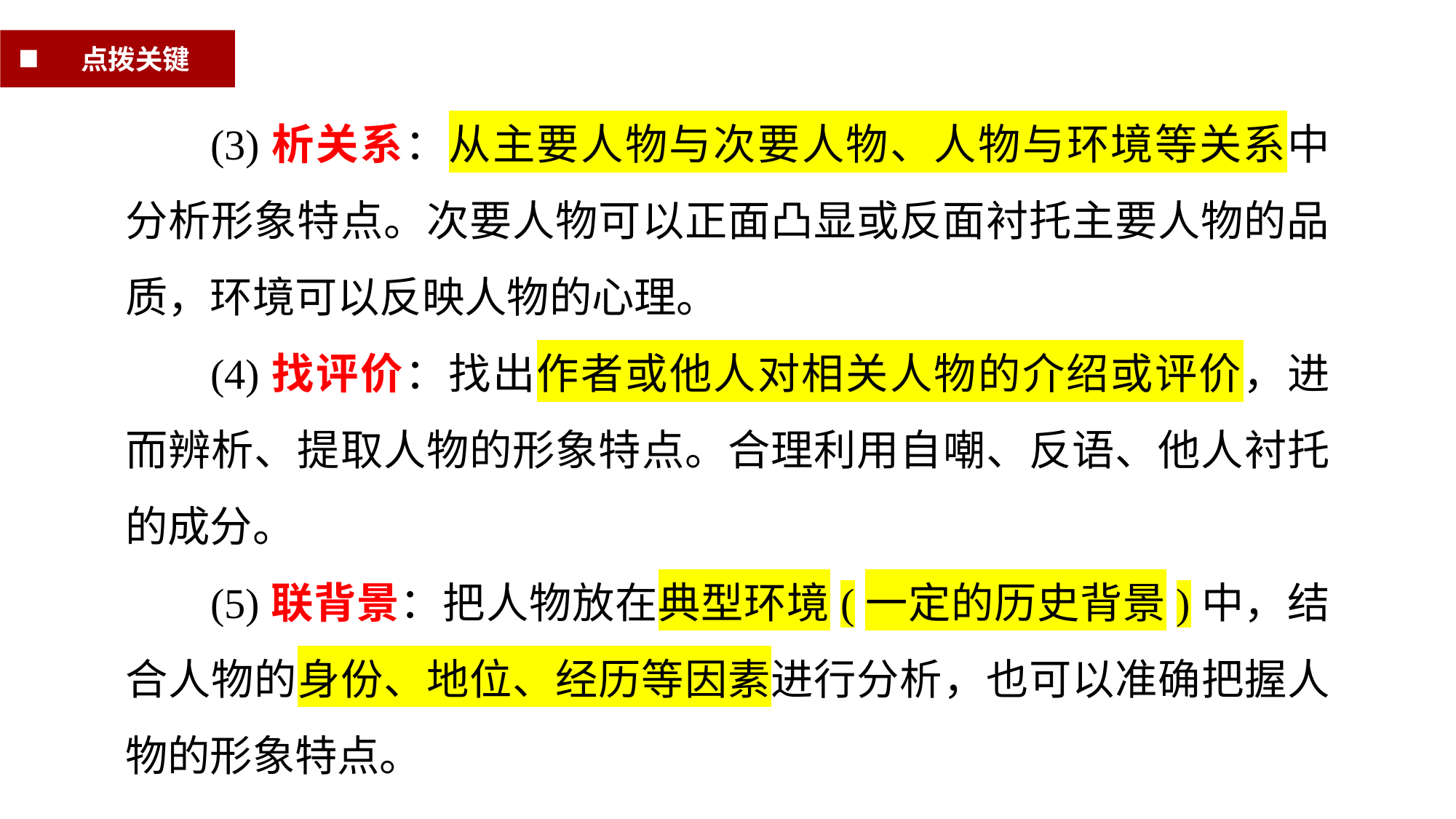

点拨关键

(3)析关系：从主要人物与次要人物、人物与环境等关系中分析形象特点。次要人物可以正面凸显或反面衬托主要人物的品质，环境可以反映人物的心理。
(4)找评价：找出作者或他人对相关人物的介绍或评价，进而辨析、提取人物的形象特点。合理利用自嘲、反语、他人衬托的成分。
(5)联背景：把人物放在典型环境(一定的历史背景)中，结合人物的身份、地位、经历等因素进行分析，也可以准确把握人物的形象特点。